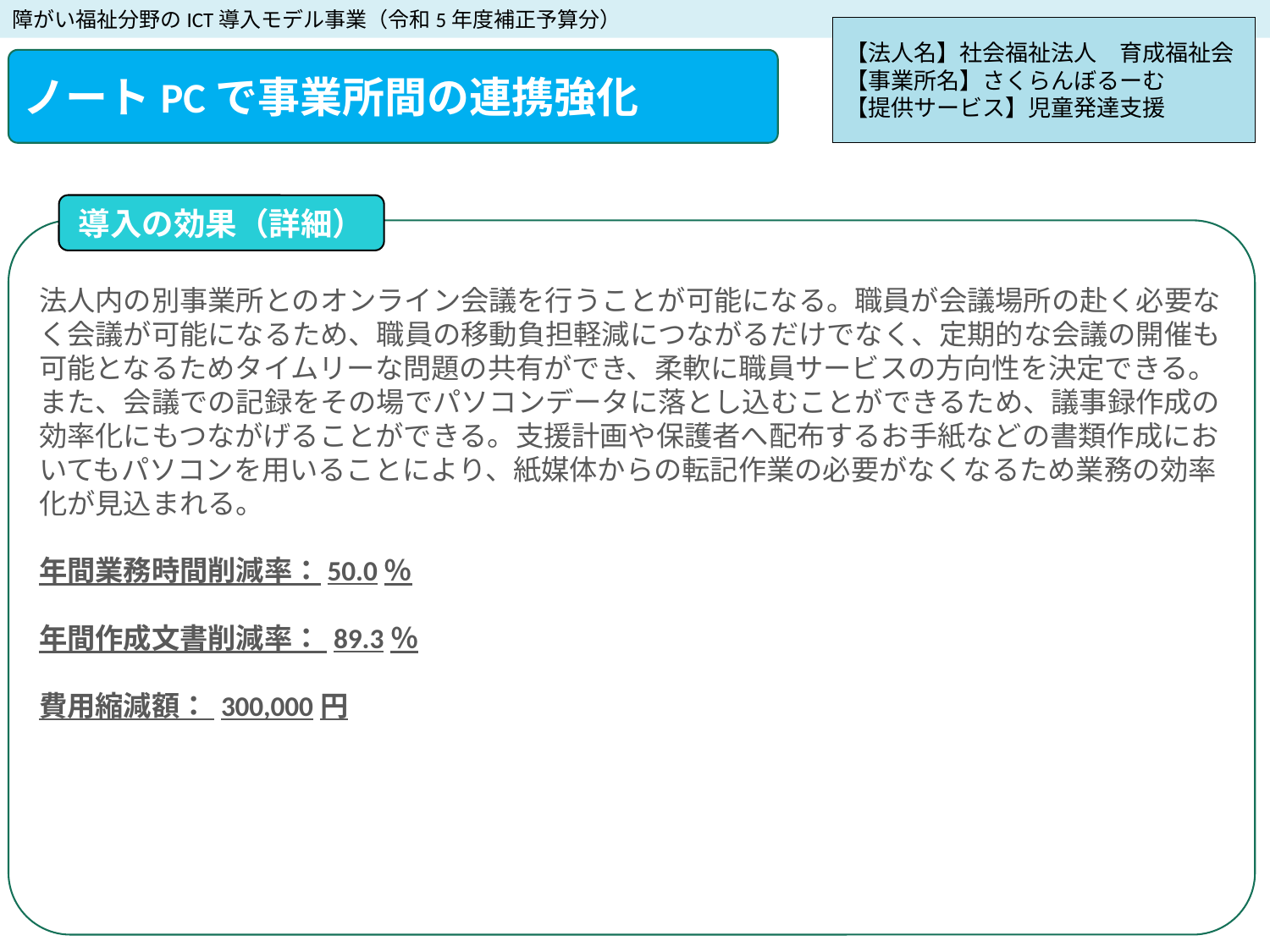

障がい福祉分野のICT導入モデル事業（令和5年度補正予算分）

【法人名】社会福祉法人　育成福祉会
【事業所名】さくらんぼるーむ
【提供サービス】児童発達支援

ノートPCで事業所間の連携強化
導入の効果（詳細）

法人内の別事業所とのオンライン会議を行うことが可能になる。職員が会議場所の赴く必要なく会議が可能になるため、職員の移動負担軽減につながるだけでなく、定期的な会議の開催も可能となるためタイムリーな問題の共有ができ、柔軟に職員サービスの方向性を決定できる。また、会議での記録をその場でパソコンデータに落とし込むことができるため、議事録作成の効率化にもつながげることができる。支援計画や保護者へ配布するお手紙などの書類作成においてもパソコンを用いることにより、紙媒体からの転記作業の必要がなくなるため業務の効率化が見込まれる。

年間業務時間削減率：50.0％

年間作成文書削減率： 89.3％

費用縮減額： 300,000円